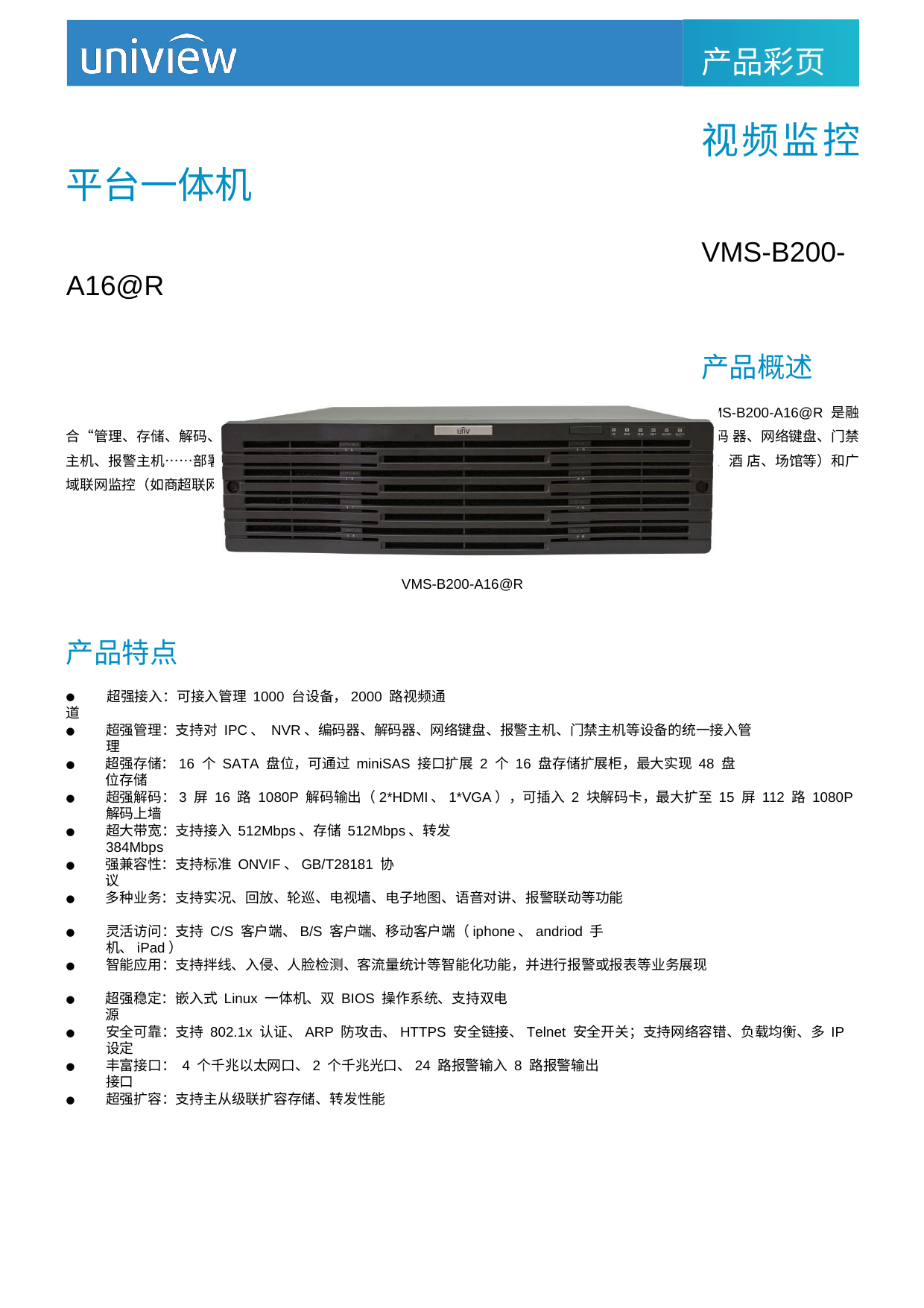

产品彩页

视频监控平台一体机
VMS-B200-A16@R

产品概述
VMS-B200-A16@R 是融合“管理、存储、解码、转发”四大功能于一体的综合管理平台，可接入管理 IPC、NVR、编码器、解码 器、网络键盘、门禁主机、报警主机……部署简单，扩展灵活，稳定可靠，可广泛应用于各种局域监控（如小区、楼宇、校园、酒 店、场馆等）和广域联网监控（如商超联网等）场景。

VMS-B200-A16@R
产品特点
⚫	 超强接入：可接入管理 1000 台设备，2000 路视频通道
超强管理：支持对 IPC、 NVR、编码器、解码器、网络键盘、报警主机、门禁主机等设备的统一接入管理
⚫
超强存储：16 个 SATA 盘位，可通过 miniSAS 接口扩展 2 个 16 盘存储扩展柜，最大实现 48 盘位存储
⚫
超强解码：3 屏 16 路 1080P 解码输出（2*HDMI、1*VGA），可插入 2 块解码卡，最大扩至 15 屏 112 路 1080P 解码上墙
⚫
超大带宽：支持接入 512Mbps、存储 512Mbps、转发 384Mbps
⚫
强兼容性：支持标准 ONVIF、GB/T28181 协议
⚫
多种业务：支持实况、回放、轮巡、电视墙、电子地图、语音对讲、报警联动等功能
⚫
灵活访问：支持 C/S 客户端、B/S 客户端、移动客户端（iphone、andriod 手机、iPad）
⚫
智能应用：支持拌线、入侵、人脸检测、客流量统计等智能化功能，并进行报警或报表等业务展现
⚫
超强稳定：嵌入式 Linux 一体机、双 BIOS 操作系统、支持双电源
⚫
安全可靠：支持 802.1x 认证、ARP 防攻击、HTTPS 安全链接、Telnet 安全开关；支持网络容错、负载均衡、多 IP 设定
⚫
丰富接口： 4 个千兆以太网口、2 个千兆光口、24 路报警输入 8 路报警输出接口
⚫
超强扩容：支持主从级联扩容存储、转发性能
⚫